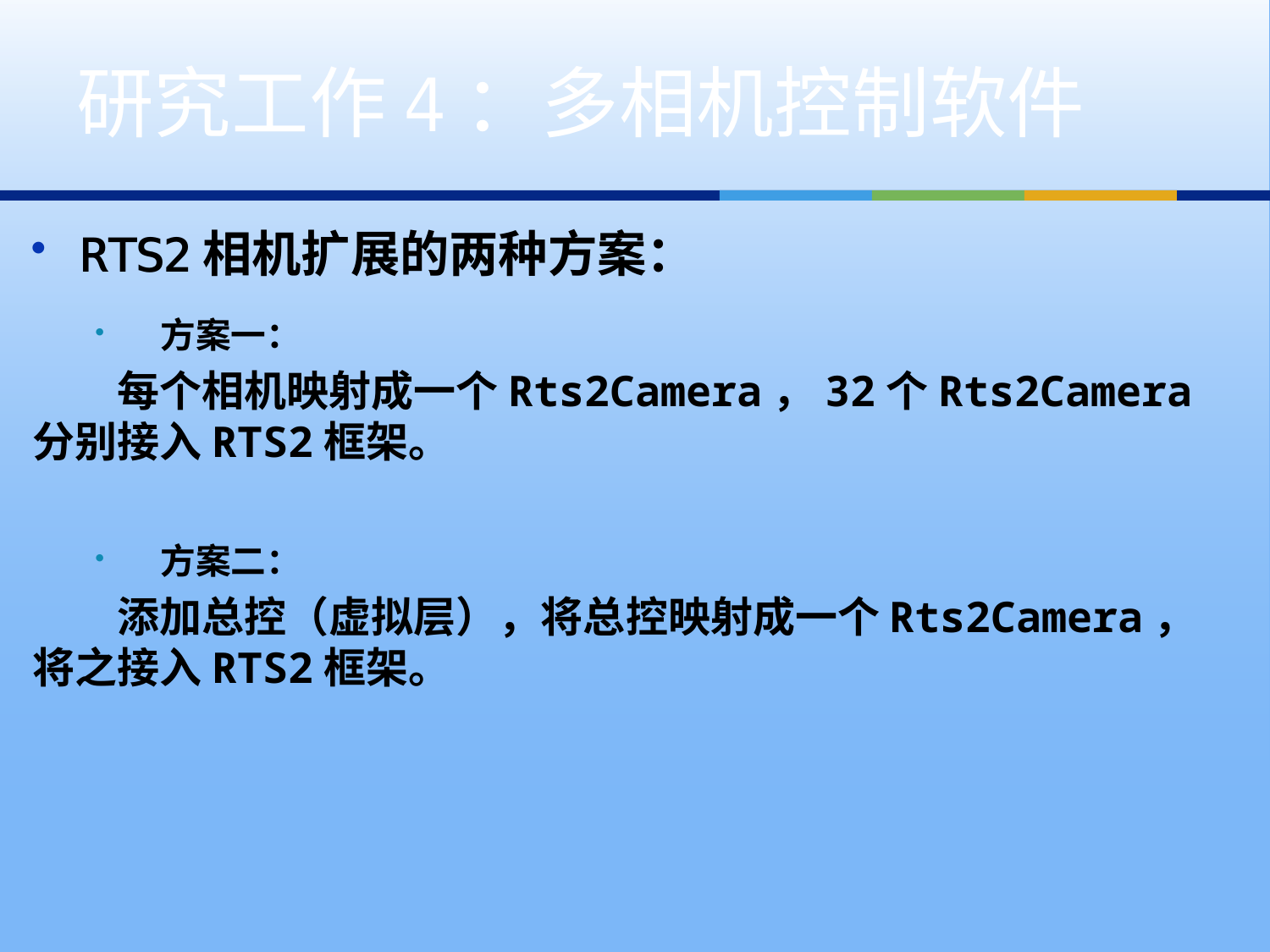

# 研究工作4：多相机控制软件
RTS2相机扩展的两种方案：

  方案一：
每个相机映射成一个Rts2Camera，32个Rts2Camera分别接入RTS2框架。

  方案二：
添加总控（虚拟层），将总控映射成一个Rts2Camera，将之接入RTS2框架。